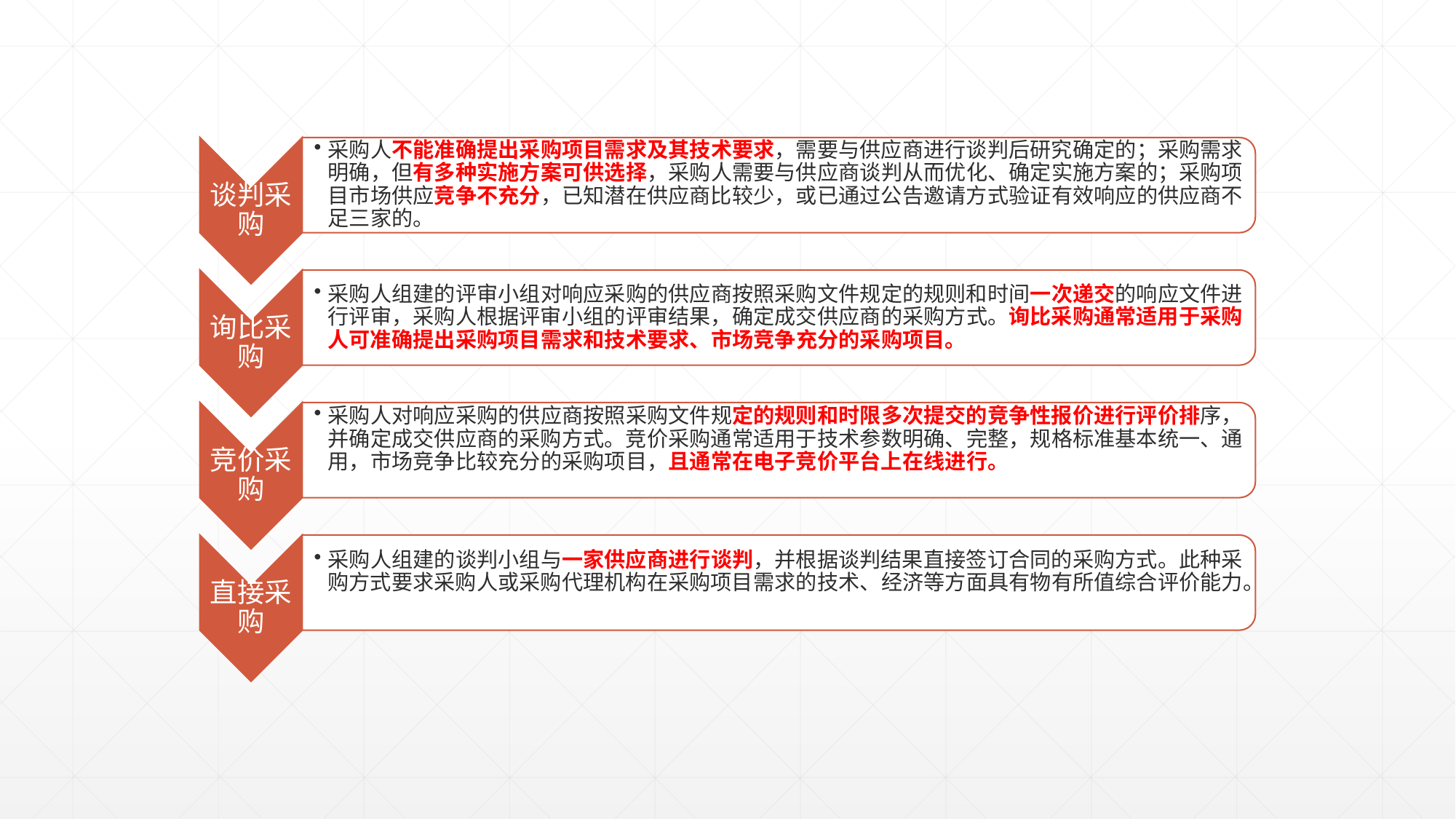

谈判采购
采购人不能准确提出采购项目需求及其技术要求，需要与供应商进行谈判后研究确定的；采购需求明确，但有多种实施方案可供选择，采购人需要与供应商谈判从而优化、确定实施方案的；采购项目市场供应竞争不充分，已知潜在供应商比较少，或已通过公告邀请方式验证有效响应的供应商不足三家的。
询比采购
采购人组建的评审小组对响应采购的供应商按照采购文件规定的规则和时间一次递交的响应文件进行评审，采购人根据评审小组的评审结果，确定成交供应商的采购方式。询比采购通常适用于采购人可准确提出采购项目需求和技术要求、市场竞争充分的采购项目。
竞价采购
采购人对响应采购的供应商按照采购文件规定的规则和时限多次提交的竞争性报价进行评价排序，并确定成交供应商的采购方式。竞价采购通常适用于技术参数明确、完整，规格标准基本统一、通用，市场竞争比较充分的采购项目，且通常在电子竞价平台上在线进行。

直接采购
采购人组建的谈判小组与一家供应商进行谈判，并根据谈判结果直接签订合同的采购方式。此种采购方式要求采购人或采购代理机构在采购项目需求的技术、经济等方面具有物有所值综合评价能力。